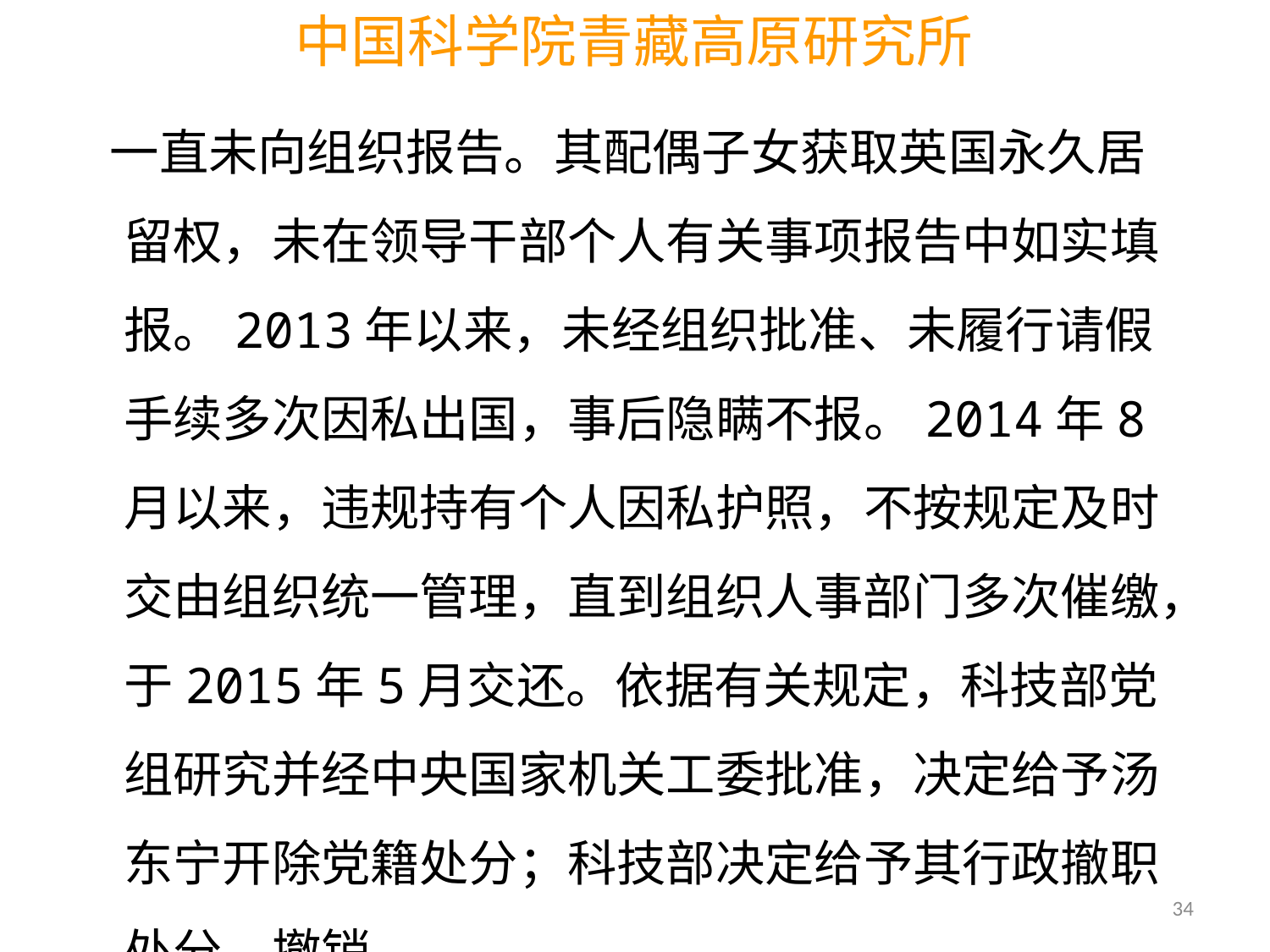

一直未向组织报告。其配偶子女获取英国永久居留权，未在领导干部个人有关事项报告中如实填报。2013年以来，未经组织批准、未履行请假手续多次因私出国，事后隐瞒不报。2014年8月以来，违规持有个人因私护照，不按规定及时交由组织统一管理，直到组织人事部门多次催缴，于2015年5月交还。依据有关规定，科技部党组研究并经中央国家机关工委批准，决定给予汤东宁开除党籍处分；科技部决定给予其行政撤职处分，撤销
34